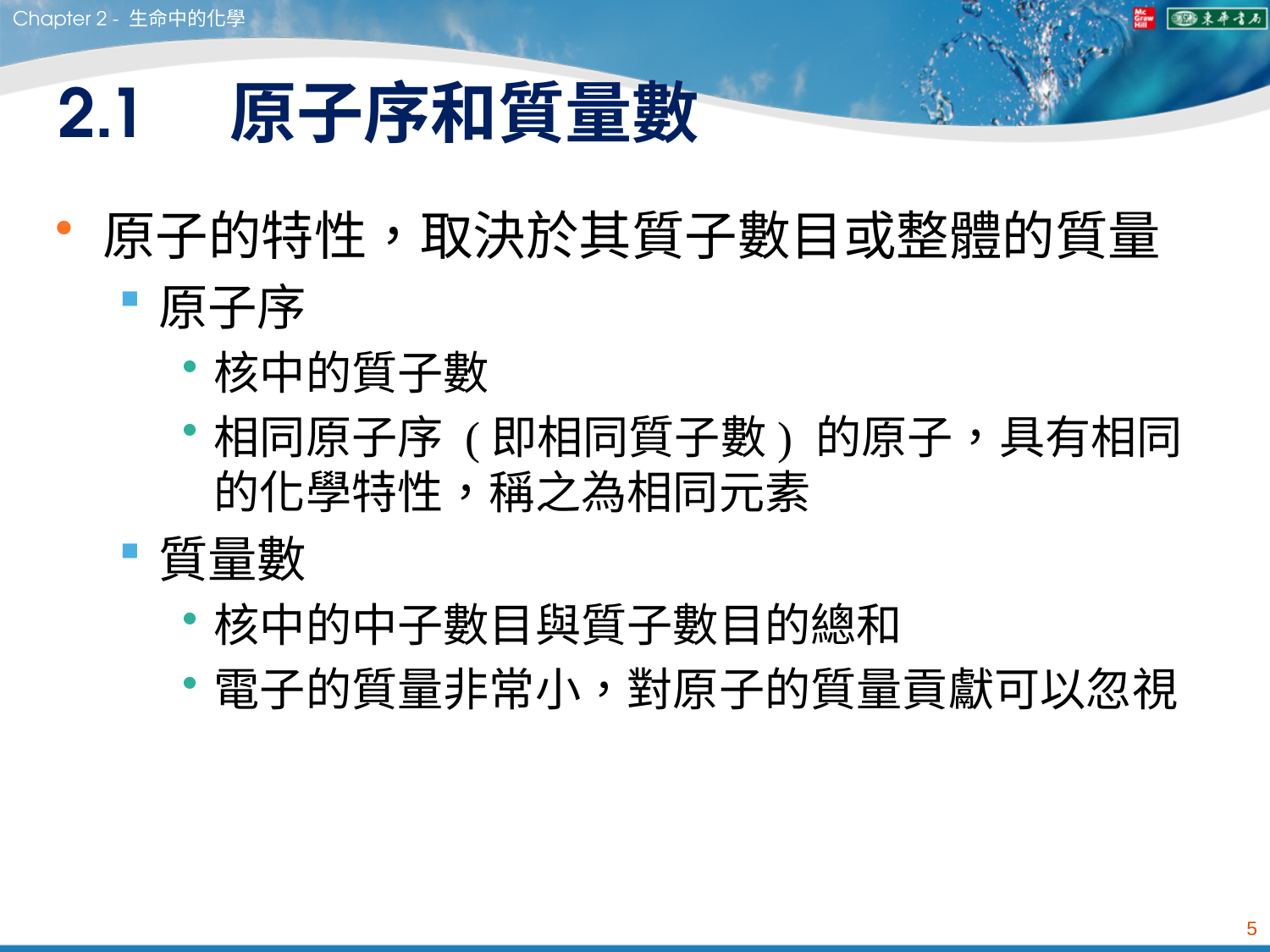

Chapter 2 - 生命中的化學
# 2.1　原子序和質量數
原子的特性，取決於其質子數目或整體的質量
原子序
核中的質子數
相同原子序 (即相同質子數) 的原子，具有相同的化學特性，稱之為相同元素
質量數
核中的中子數目與質子數目的總和
電子的質量非常小，對原子的質量貢獻可以忽視
5